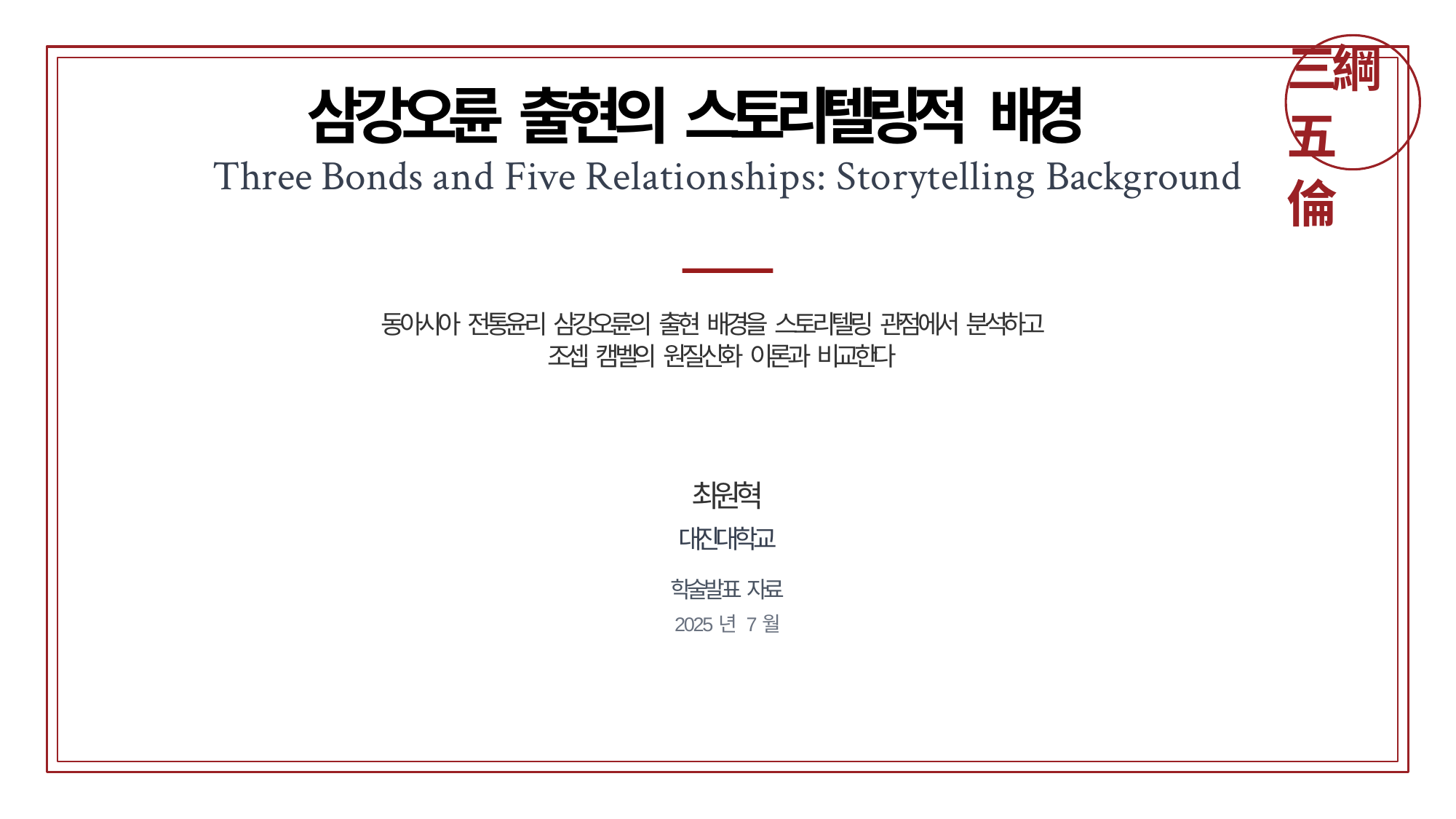

# 三綱五倫

삼강오륜 출현의 스토리텔링적 배경
Three Bonds and Five Relationships: Storytelling Background
동아시아 전통윤리 삼강오륜의 출현 배경을 스토리텔링 관점에서 분석하고 조셉 캠벨의 원질신화 이론과 비교한다
최원혁
대진대학교
학술발표 자료
2025년 7월